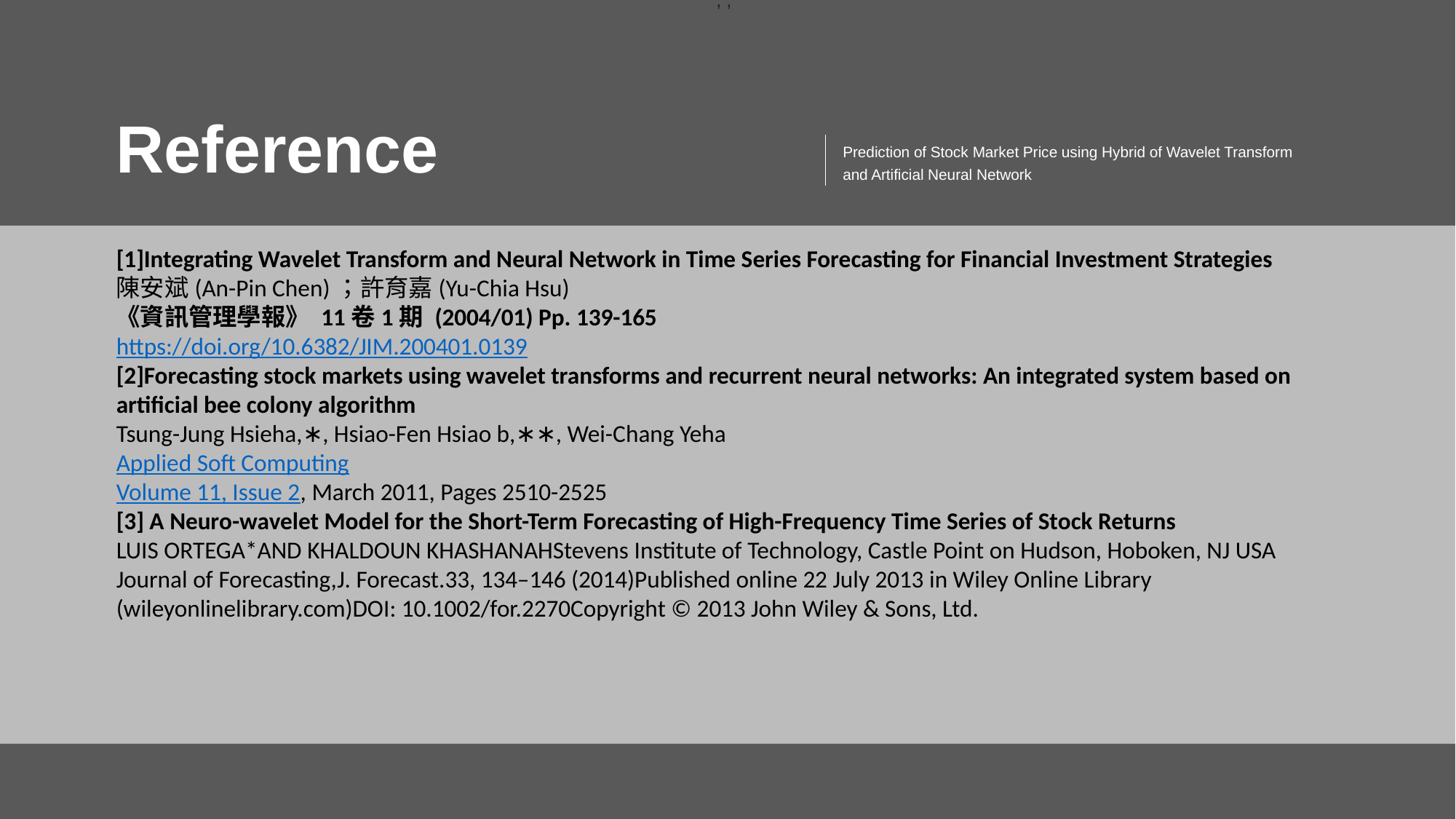

, ,

Reference
Prediction of Stock Market Price using Hybrid of Wavelet Transform and Artificial Neural Network

[1]Integrating Wavelet Transform and Neural Network in Time Series Forecasting for Financial Investment Strategies
陳安斌(An-Pin Chen)；許育嘉(Yu-Chia Hsu)
《資訊管理學報》 11卷1期 (2004/01) Pp. 139-165
https://doi.org/10.6382/JIM.200401.0139
[2]Forecasting stock markets using wavelet transforms and recurrent neural networks: An integrated system based on artificial bee colony algorithm
Tsung-Jung Hsieha,∗, Hsiao-Fen Hsiao b,∗∗, Wei-Chang Yeha
Applied Soft Computing
Volume 11, Issue 2, March 2011, Pages 2510-2525
[3] A Neuro-wavelet Model for the Short-Term Forecasting of High-Frequency Time Series of Stock Returns
LUIS ORTEGA*AND KHALDOUN KHASHANAHStevens Institute of Technology, Castle Point on Hudson, Hoboken, NJ USA
Journal of Forecasting,J. Forecast.33, 134–146 (2014)Published online 22 July 2013 in Wiley Online Library (wileyonlinelibrary.com)DOI: 10.1002/for.2270Copyright © 2013 John Wiley & Sons, Ltd.